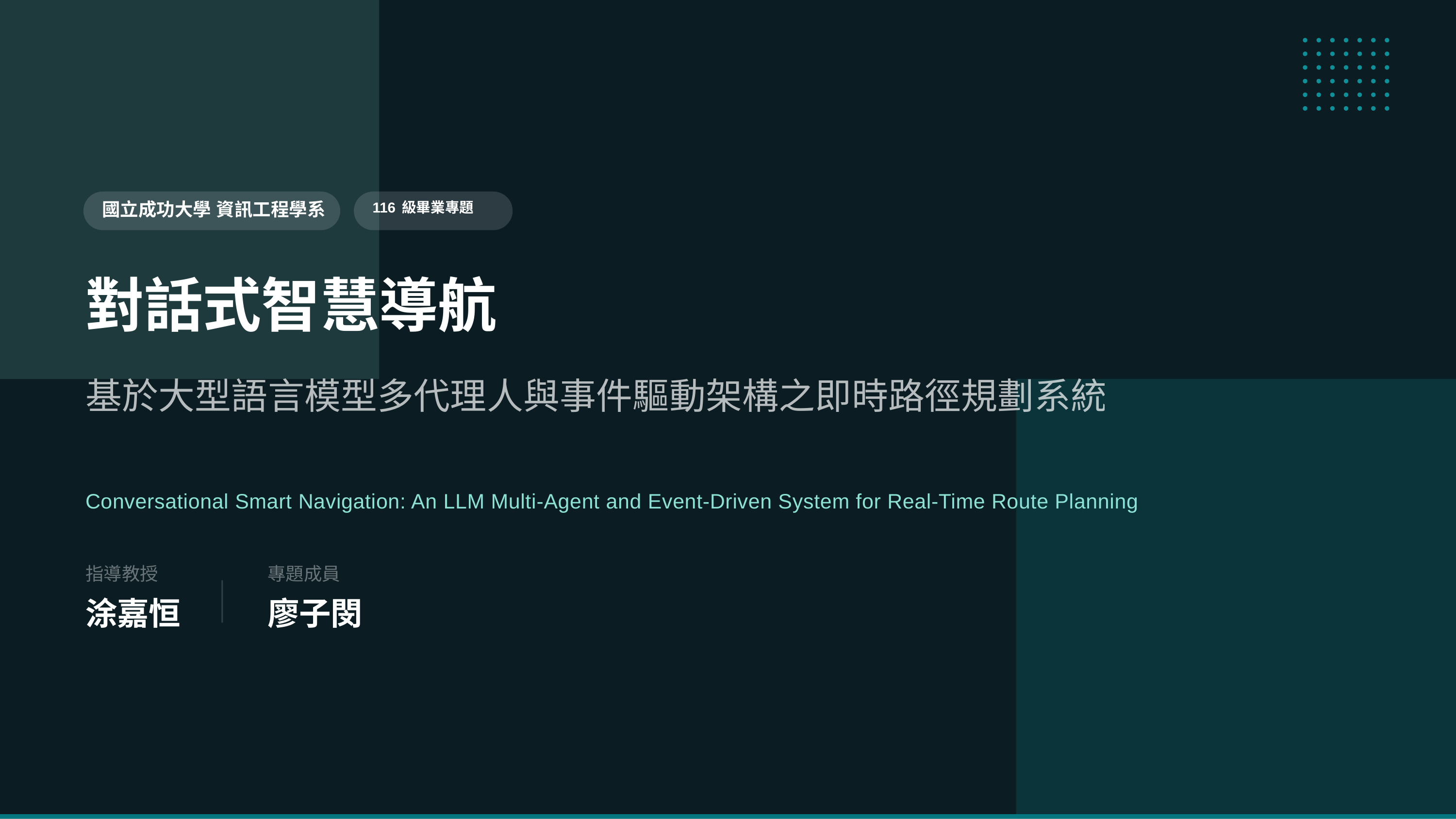

國立成功大學 資訊工程學系
116 級畢業專題
對話式智慧導航
基於大型語言模型多代理人與事件驅動架構之即時路徑規劃系統

Conversational Smart Navigation: An LLM Multi-Agent and Event-Driven System for Real-Time Route Planning
指導教授
專題成員

涂嘉恒
廖子閔